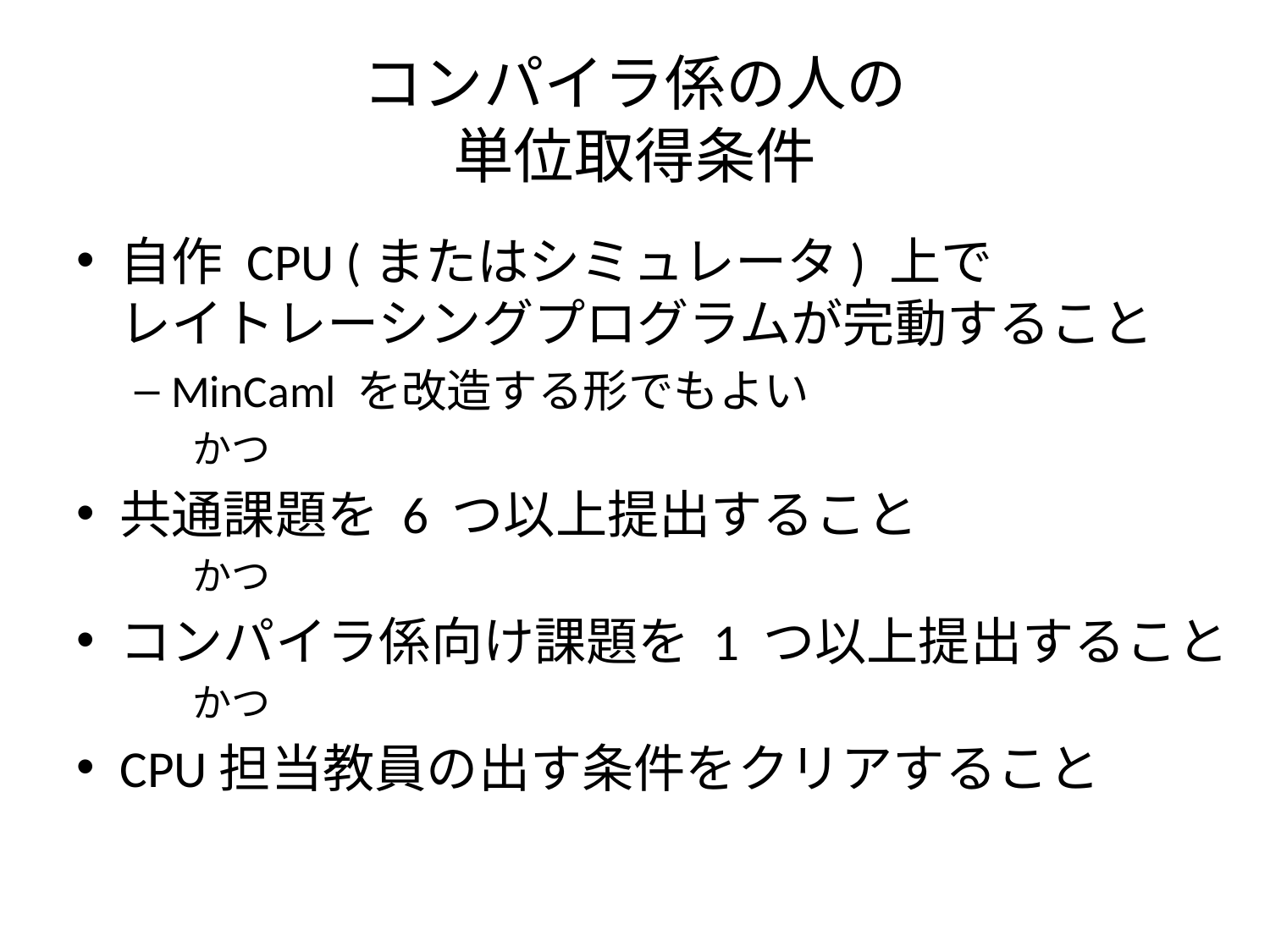

# コンパイラ係の人の 単位取得条件
自作 CPU (またはシミュレータ) 上で
レイトレーシングプログラムが完動すること
MinCaml を改造する形でもよい
かつ
共通課題を 6 つ以上提出すること
かつ
コンパイラ係向け課題を 1 つ以上提出すること
かつ
CPU担当教員の出す条件をクリアすること